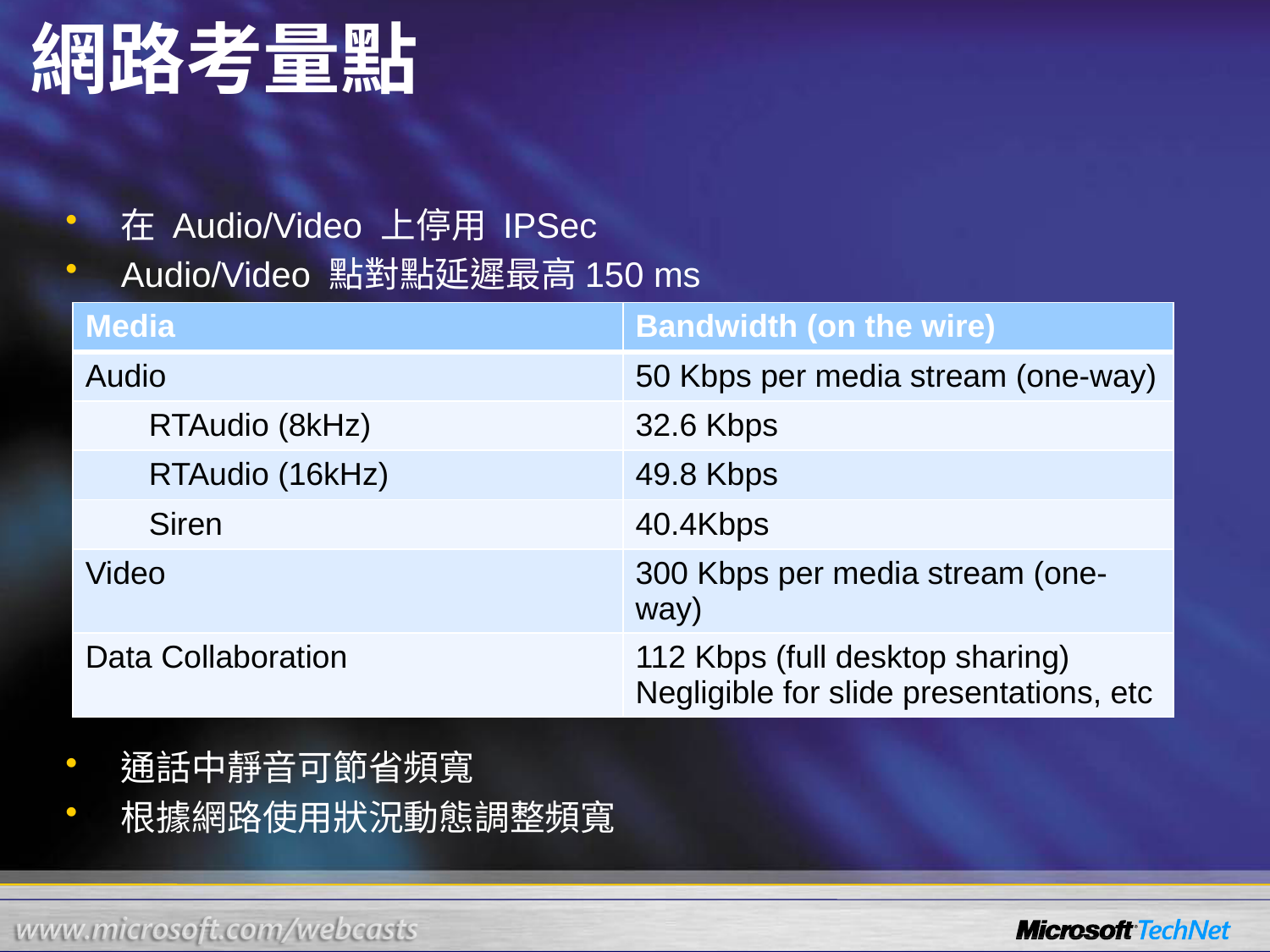

# 網路考量點
在 Audio/Video 上停用 IPSec
Audio/Video 點對點延遲最高150 ms

通話中靜音可節省頻寬
根據網路使用狀況動態調整頻寬

| Media | Bandwidth (on the wire) |
| --- | --- |
| Audio | 50 Kbps per media stream (one-way) |
| RTAudio (8kHz) | 32.6 Kbps |
| RTAudio (16kHz) | 49.8 Kbps |
| Siren | 40.4Kbps |
| Video | 300 Kbps per media stream (one-way) |
| Data Collaboration | 112 Kbps (full desktop sharing) Negligible for slide presentations, etc |